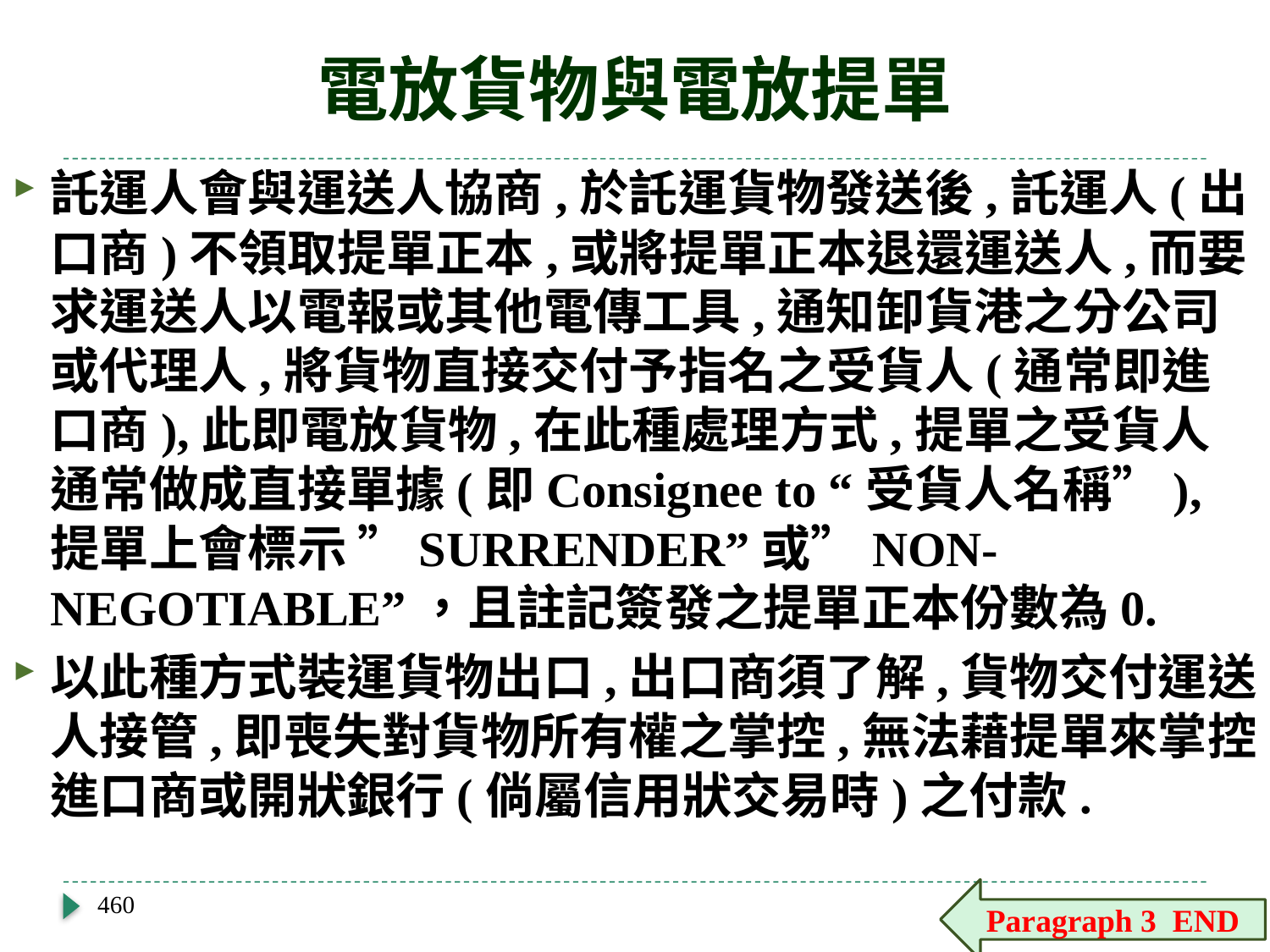

# 電放貨物與電放提單
託運人會與運送人協商,於託運貨物發送後,託運人(出口商)不領取提單正本,或將提單正本退還運送人,而要求運送人以電報或其他電傳工具,通知卸貨港之分公司或代理人,將貨物直接交付予指名之受貨人(通常即進口商),此即電放貨物,在此種處理方式,提單之受貨人通常做成直接單據(即Consignee to “受貨人名稱”),提單上會標示 ”SURRENDER”或”NON-NEGOTIABLE”，且註記簽發之提單正本份數為0.
以此種方式裝運貨物出口,出口商須了解,貨物交付運送人接管,即喪失對貨物所有權之掌控,無法藉提單來掌控進口商或開狀銀行(倘屬信用狀交易時)之付款.
Paragraph 3  END
460